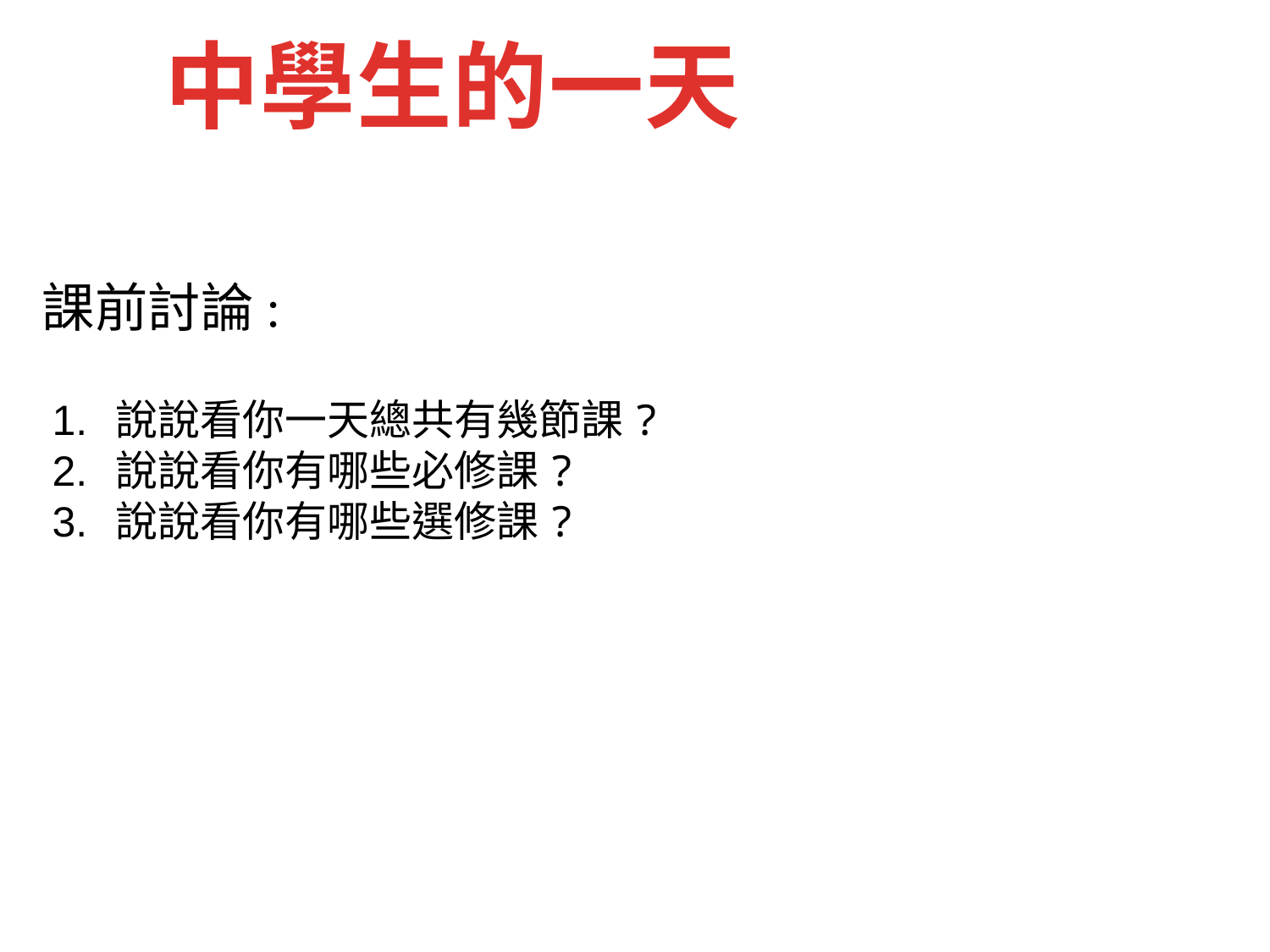

中學生的一天
課前討論:
說說看你一天總共有幾節課?
說說看你有哪些必修課?
說說看你有哪些選修課?